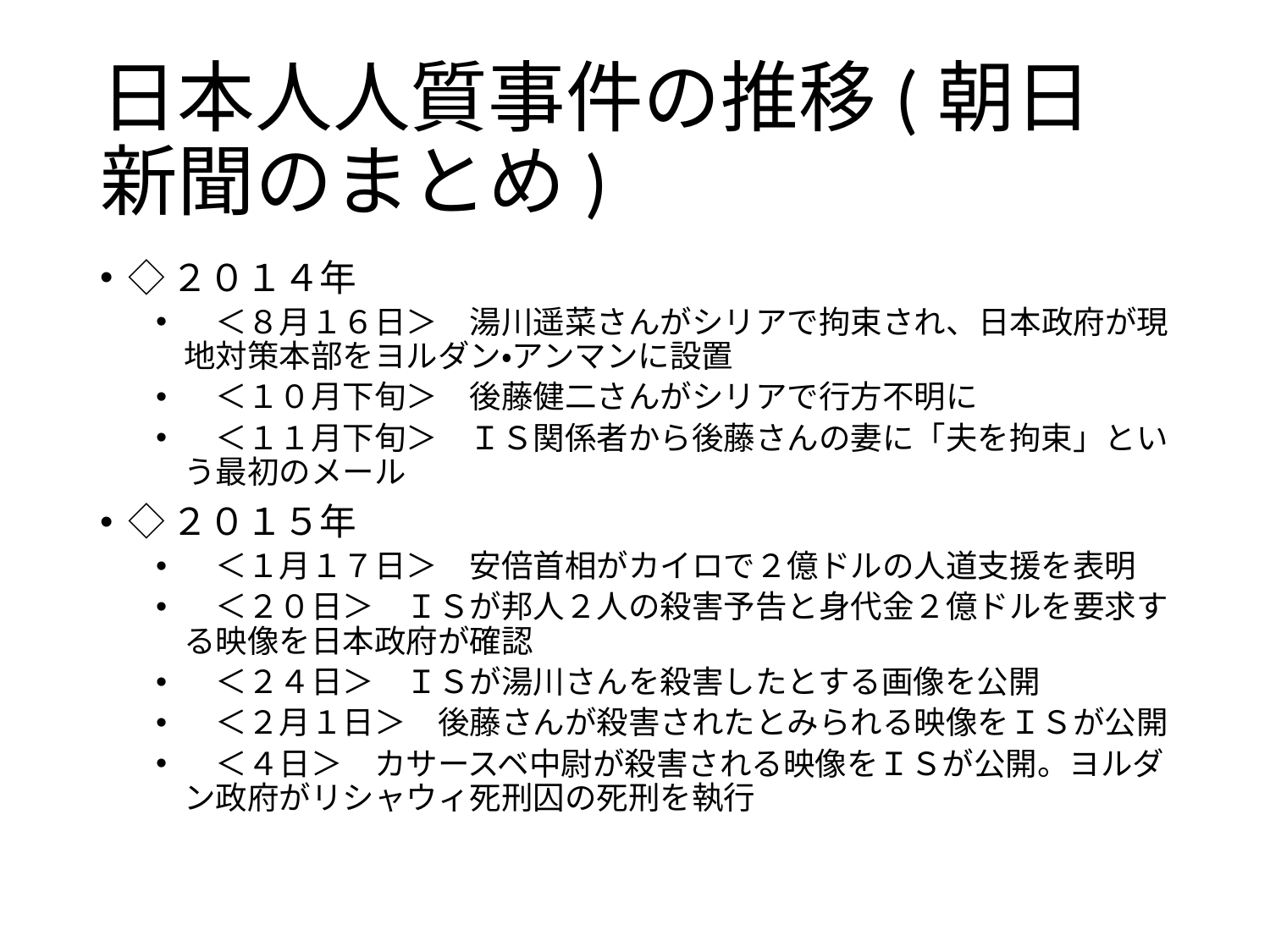

# 日本人人質事件の推移(朝日新聞のまとめ)
◇２０１４年
　＜８月１６日＞　湯川遥菜さんがシリアで拘束され、日本政府が現地対策本部をヨルダン・アンマンに設置
　＜１０月下旬＞　後藤健二さんがシリアで行方不明に
　＜１１月下旬＞　ＩＳ関係者から後藤さんの妻に「夫を拘束」という最初のメール
◇２０１５年
　＜１月１７日＞　安倍首相がカイロで２億ドルの人道支援を表明
　＜２０日＞　ＩＳが邦人２人の殺害予告と身代金２億ドルを要求する映像を日本政府が確認
　＜２４日＞　ＩＳが湯川さんを殺害したとする画像を公開
　＜２月１日＞　後藤さんが殺害されたとみられる映像をＩＳが公開
　＜４日＞　カサースベ中尉が殺害される映像をＩＳが公開。ヨルダン政府がリシャウィ死刑囚の死刑を執行